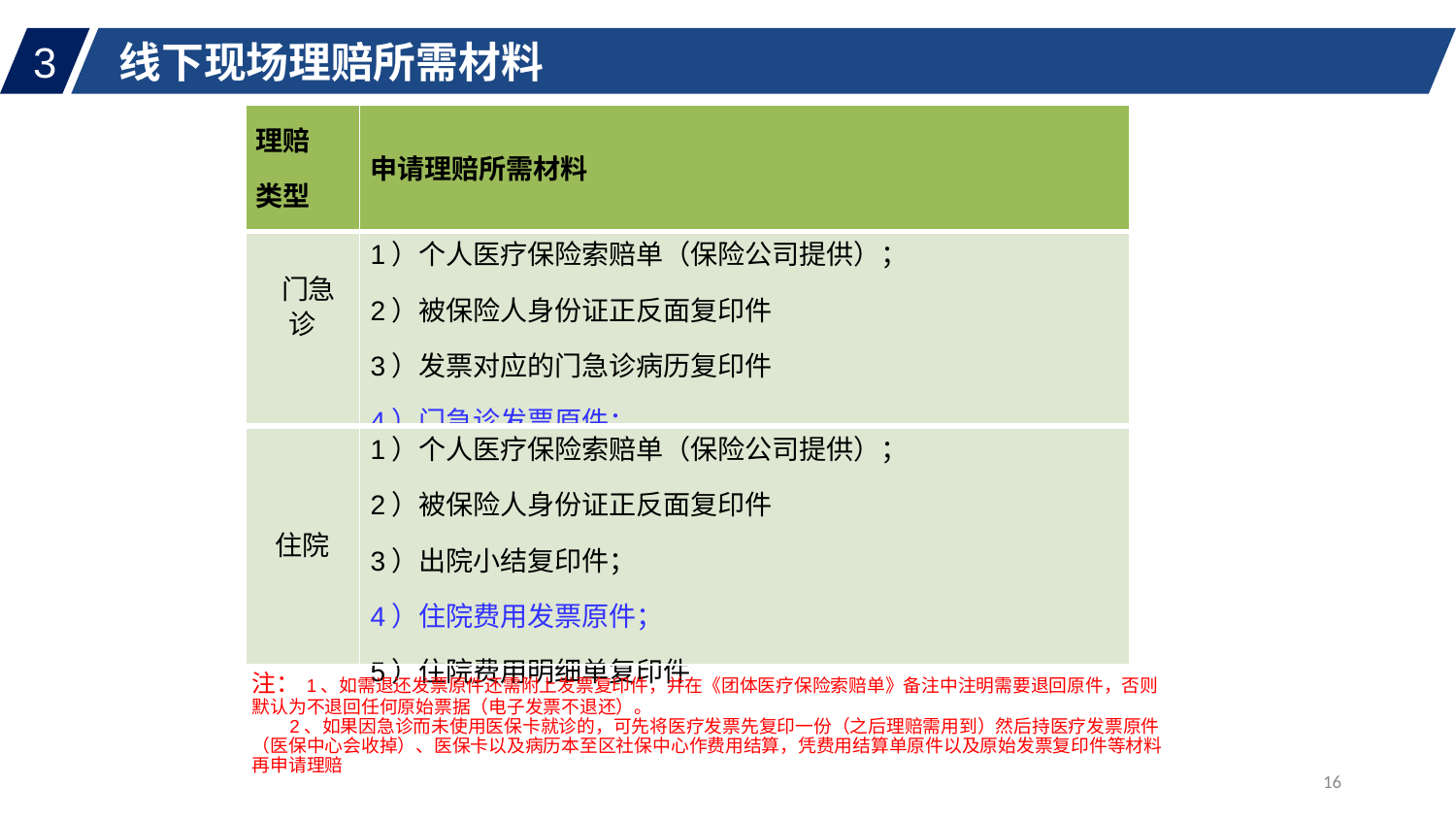

3

线下现场理赔所需材料
| 理赔 类型 | 申请理赔所需材料 |
| --- | --- |
| 门急诊 | 1）个人医疗保险索赔单（保险公司提供）； 2）被保险人身份证正反面复印件 3）发票对应的门急诊病历复印件 4）门急诊发票原件； |
| 住院 | 1）个人医疗保险索赔单（保险公司提供）； 2）被保险人身份证正反面复印件 3）出院小结复印件； 4）住院费用发票原件； 5）住院费用明细单复印件 |
注：1、如需退还发票原件还需附上发票复印件，并在《团体医疗保险索赔单》备注中注明需要退回原件，否则默认为不退回任何原始票据（电子发票不退还）。
        2、如果因急诊而未使用医保卡就诊的，可先将医疗发票先复印一份（之后理赔需用到）然后持医疗发票原件（医保中心会收掉）、医保卡以及病历本至区社保中心作费用结算，凭费用结算单原件以及原始发票复印件等材料再申请理赔

16